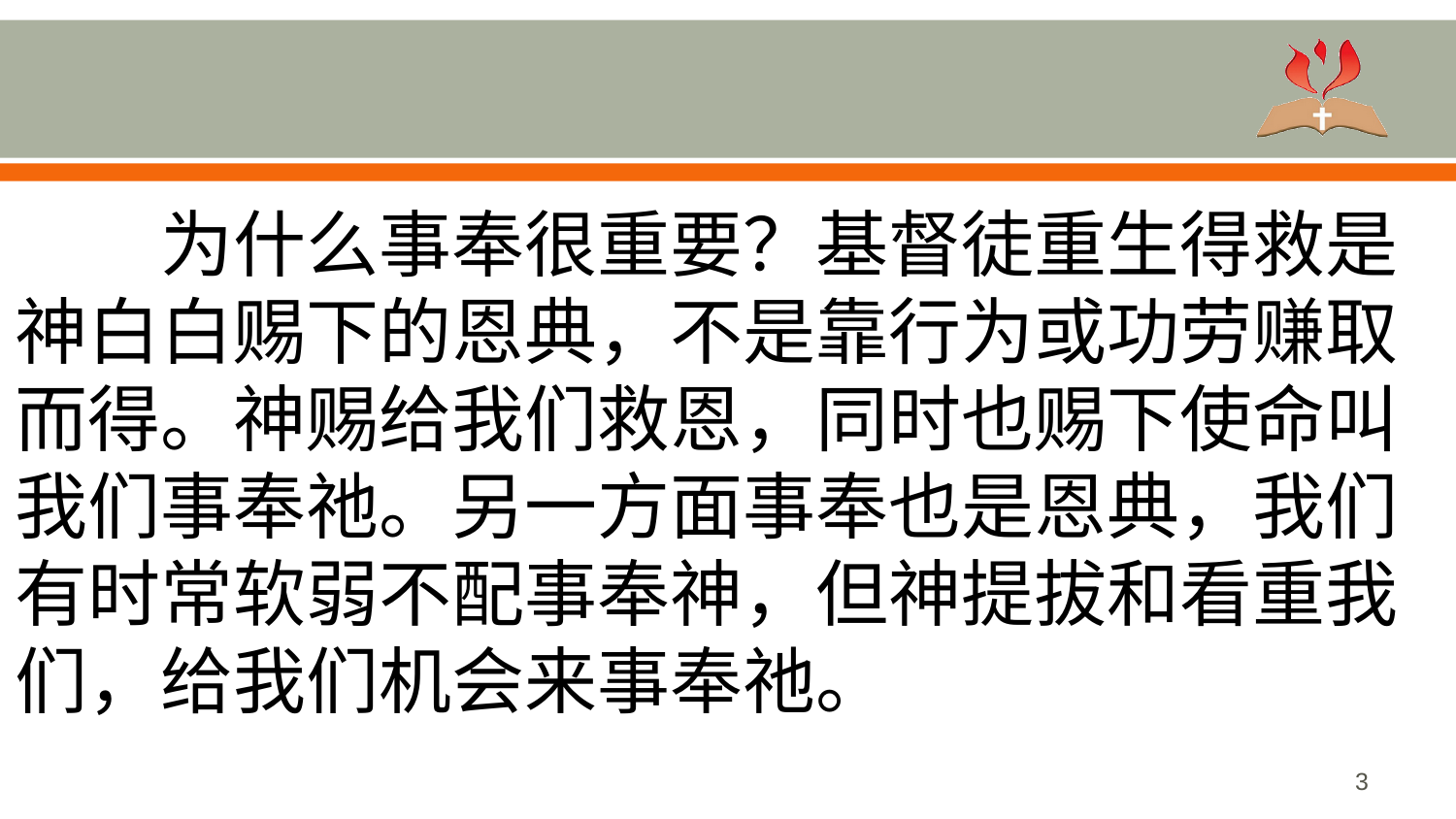

为什么事奉很重要？基督徒重生得救是神白白赐下的恩典，不是靠行为或功劳赚取而得。神赐给我们救恩，同时也赐下使命叫我们事奉祂。另一方面事奉也是恩典，我们有时常软弱不配事奉神，但神提拔和看重我们，给我们机会来事奉祂。

3